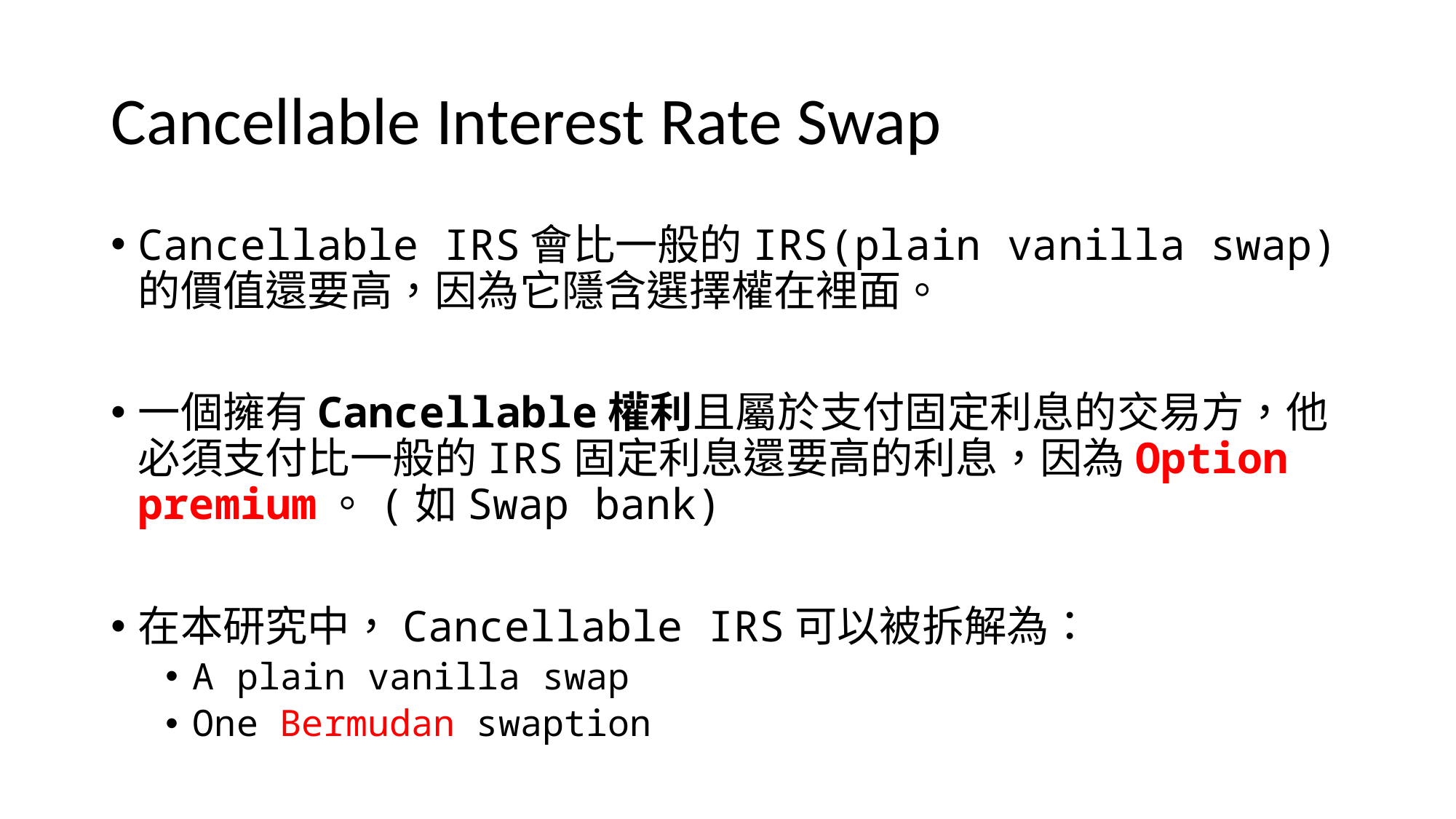

# Cancellable Interest Rate Swap
Cancellable IRS會比一般的IRS(plain vanilla swap)的價值還要高，因為它隱含選擇權在裡面。

一個擁有Cancellable權利且屬於支付固定利息的交易方，他必須支付比一般的IRS固定利息還要高的利息，因為Option premium。(如Swap bank)

在本研究中，Cancellable IRS可以被拆解為：
A plain vanilla swap
One Bermudan swaption